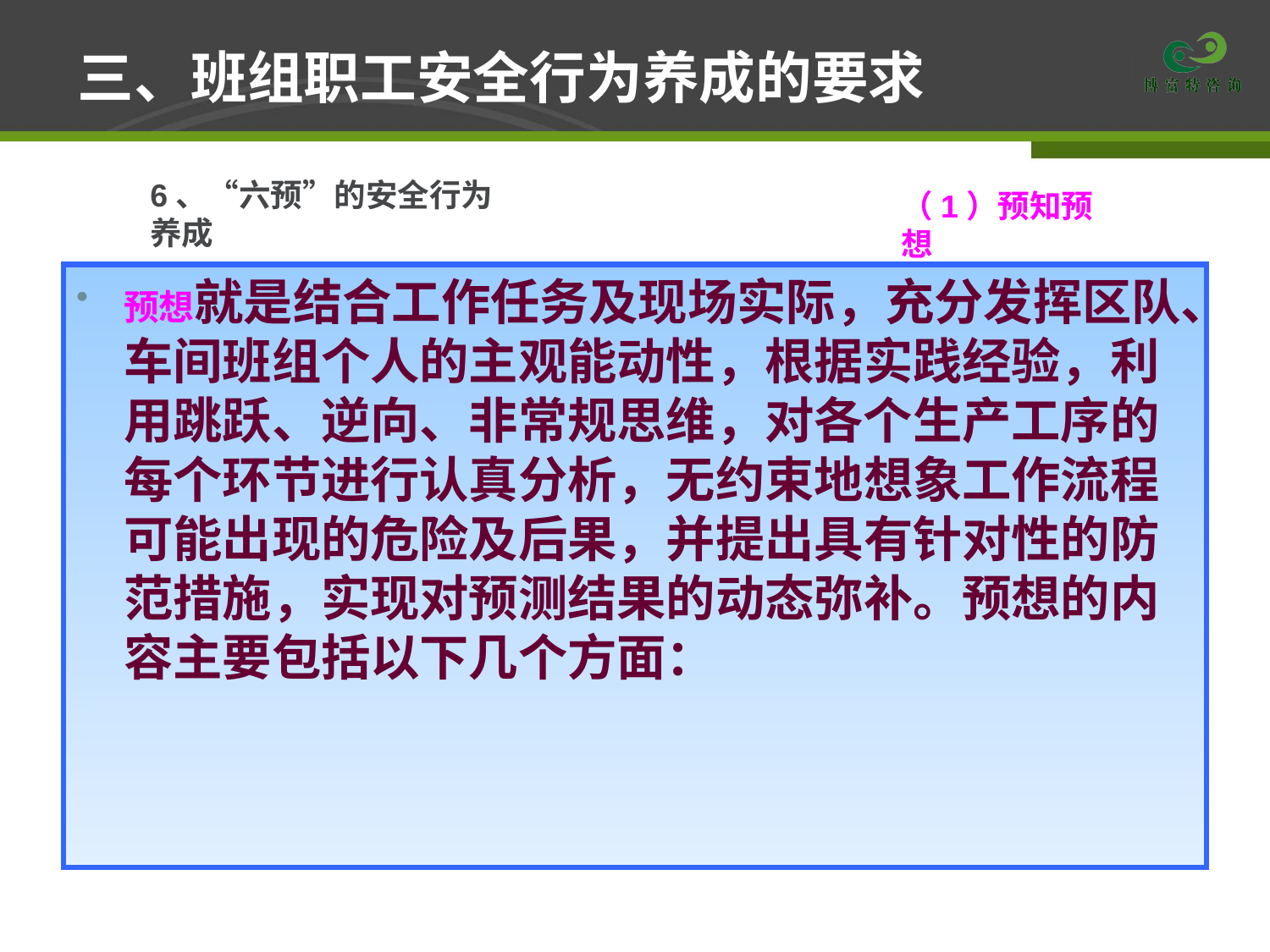

# 三、班组职工安全行为养成的要求
6、“六预”的安全行为养成
（1）预知预想
预想就是结合工作任务及现场实际，充分发挥区队、车间班组个人的主观能动性，根据实践经验，利用跳跃、逆向、非常规思维，对各个生产工序的每个环节进行认真分析，无约束地想象工作流程可能出现的危险及后果，并提出具有针对性的防范措施，实现对预测结果的动态弥补。预想的内容主要包括以下几个方面：
76